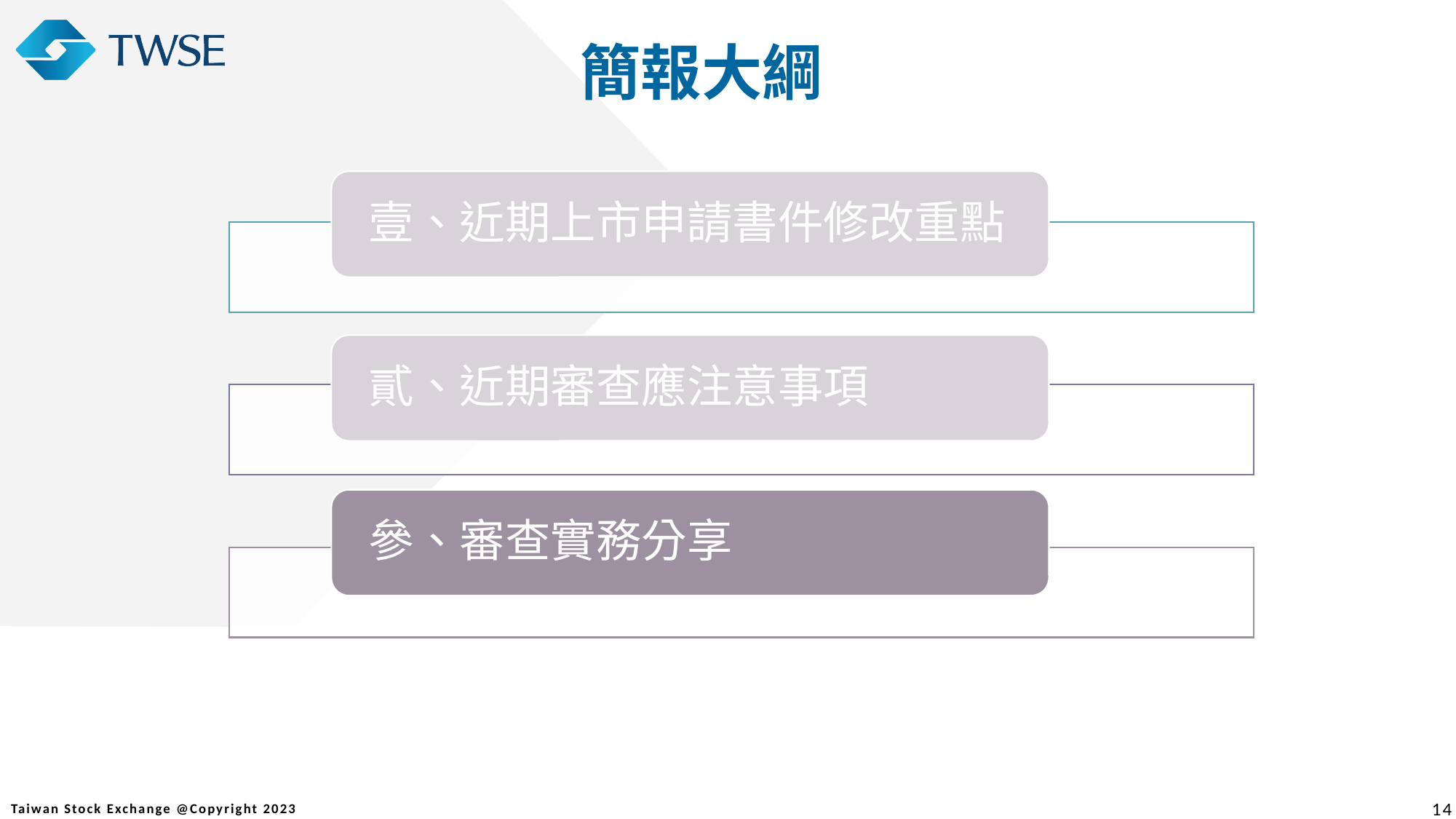

簡報大綱
壹、近期上市申請書件修改重點
貳、近期審查應注意事項
參、審查實務分享

14